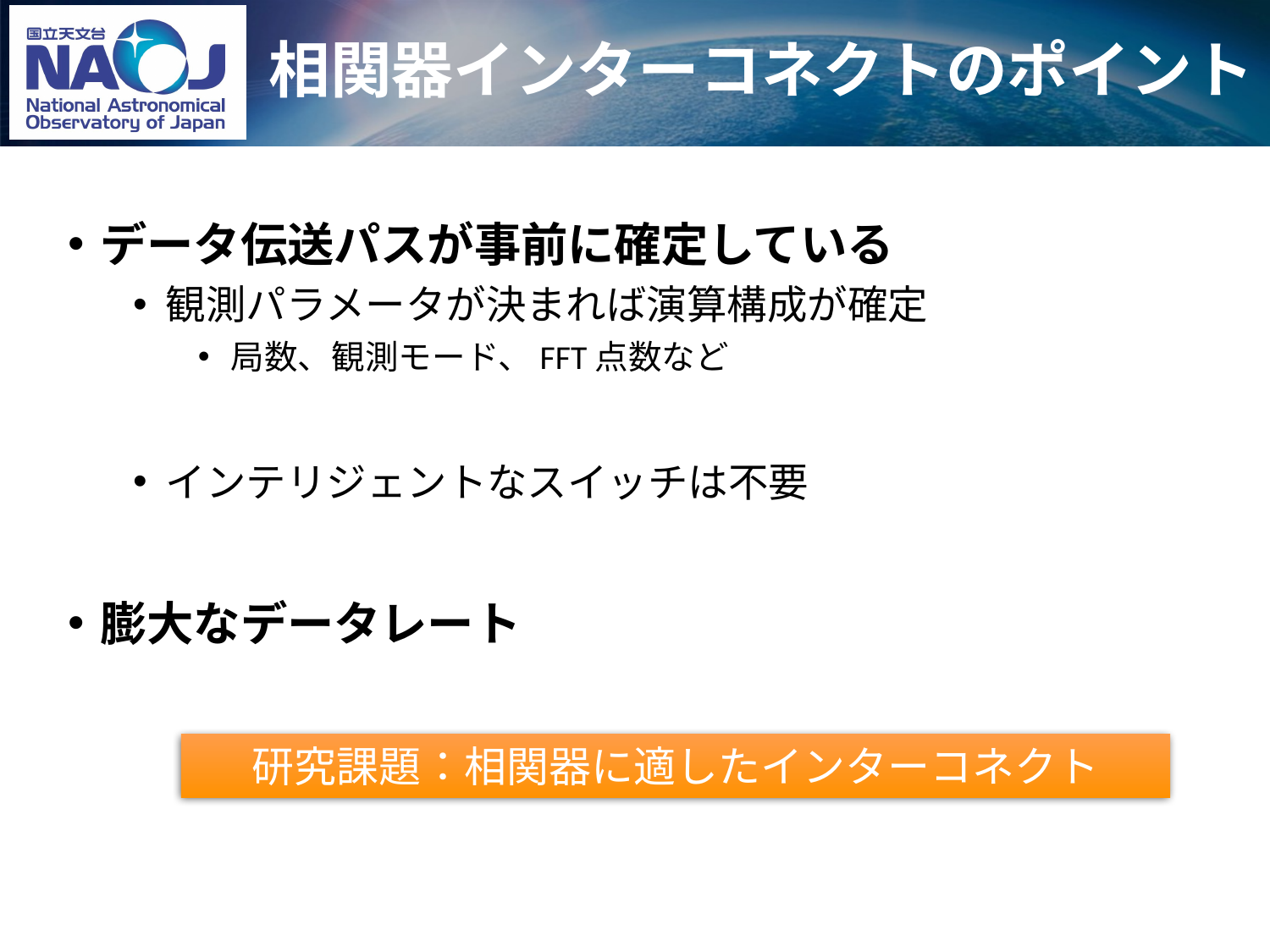

# 相関器インターコネクトのポイント
データ伝送パスが事前に確定している
観測パラメータが決まれば演算構成が確定
局数、観測モード、FFT点数など

インテリジェントなスイッチは不要

膨大なデータレート
研究課題：相関器に適したインターコネクト